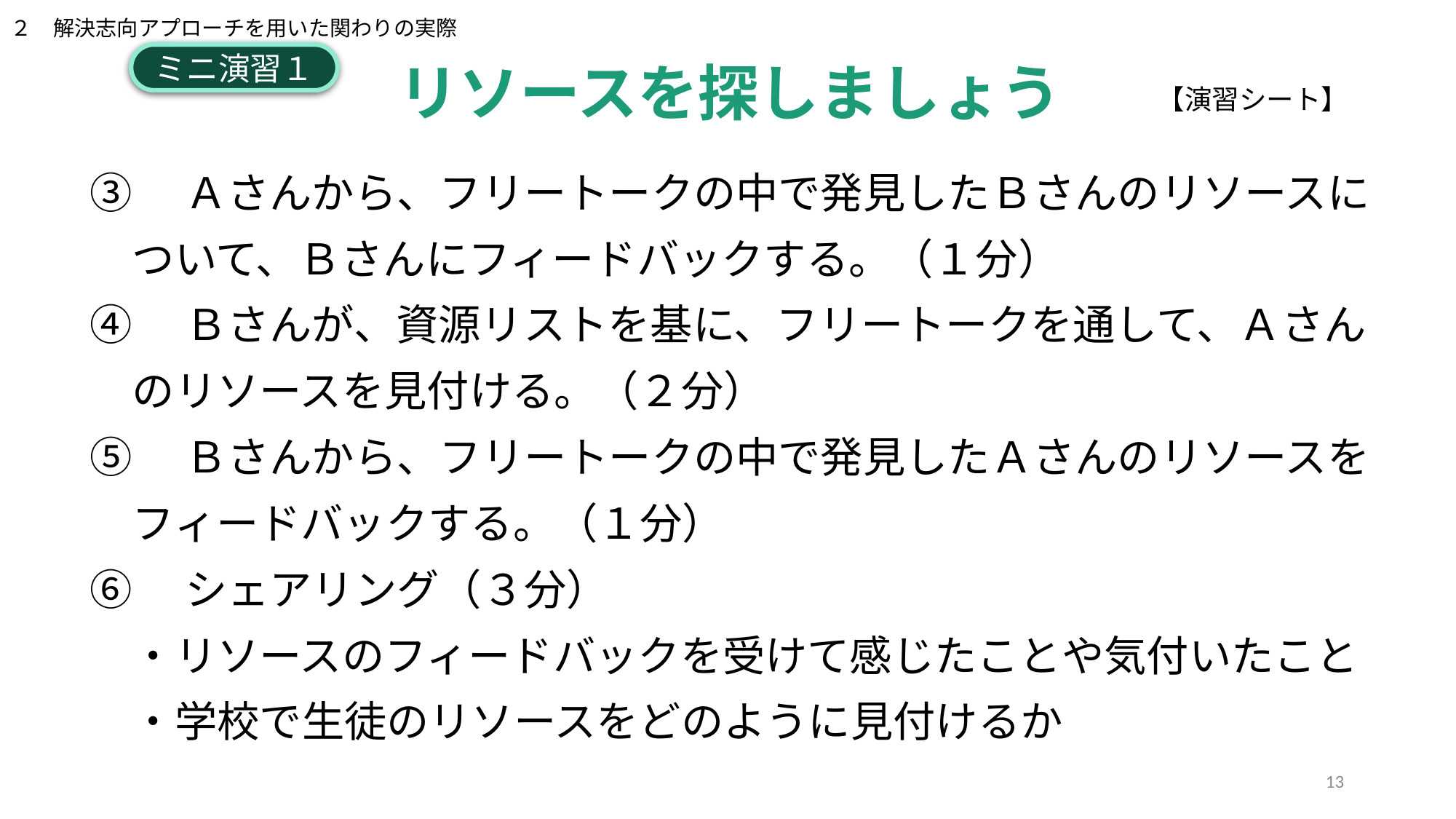

２　解決志向アプローチを用いた関わりの実際
ミニ演習１
リソースを探しましょう
【演習シート】
③　Ａさんから、フリートークの中で発見したＢさんのリソースに
　ついて、Ｂさんにフィードバックする。（１分）
④　Ｂさんが、資源リストを基に、フリートークを通して、Ａさん
　のリソースを見付ける。（２分）
⑤　Ｂさんから、フリートークの中で発見したＡさんのリソースを
　フィードバックする。（１分）
⑥　シェアリング（３分）
　・リソースのフィードバックを受けて感じたことや気付いたこと
　・学校で生徒のリソースをどのように見付けるか

13